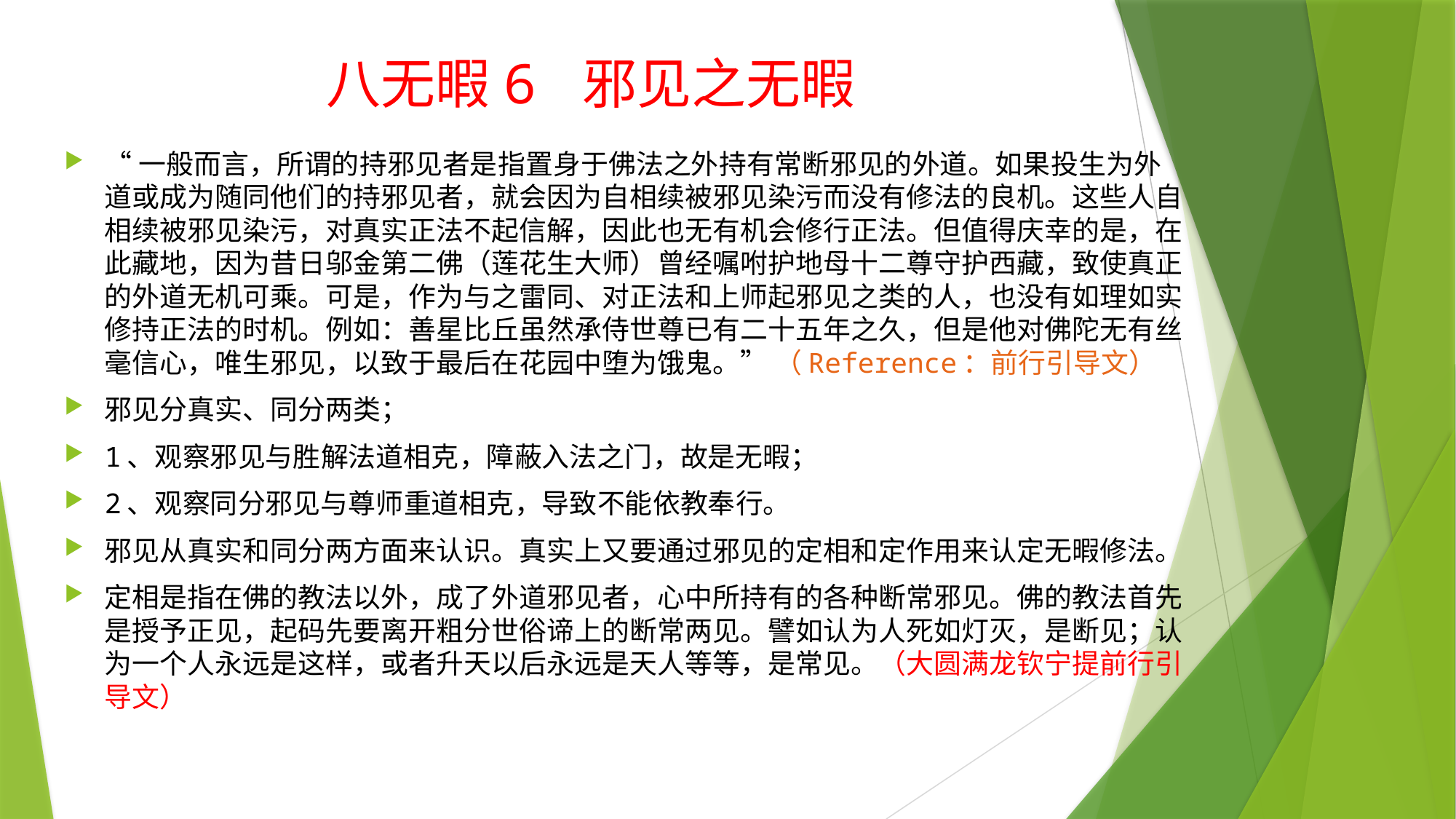

八无暇6 邪见之无暇
“一般而言，所谓的持邪见者是指置身于佛法之外持有常断邪见的外道。如果投生为外道或成为随同他们的持邪见者，就会因为自相续被邪见染污而没有修法的良机。这些人自相续被邪见染污，对真实正法不起信解，因此也无有机会修行正法。但值得庆幸的是，在此藏地，因为昔日邬金第二佛（莲花生大师）曾经嘱咐护地母十二尊守护西藏，致使真正的外道无机可乘。可是，作为与之雷同、对正法和上师起邪见之类的人，也没有如理如实修持正法的时机。例如：善星比丘虽然承侍世尊已有二十五年之久，但是他对佛陀无有丝毫信心，唯生邪见，以致于最后在花园中堕为饿鬼。” （Reference：前行引导文）
邪见分真实、同分两类；
1、观察邪见与胜解法道相克，障蔽入法之门，故是无暇；
2、观察同分邪见与尊师重道相克，导致不能依教奉行。
邪见从真实和同分两方面来认识。真实上又要通过邪见的定相和定作用来认定无暇修法。
定相是指在佛的教法以外，成了外道邪见者，心中所持有的各种断常邪见。佛的教法首先是授予正见，起码先要离开粗分世俗谛上的断常两见。譬如认为人死如灯灭，是断见；认为一个人永远是这样，或者升天以后永远是天人等等，是常见。（大圆满龙钦宁提前行引导文）